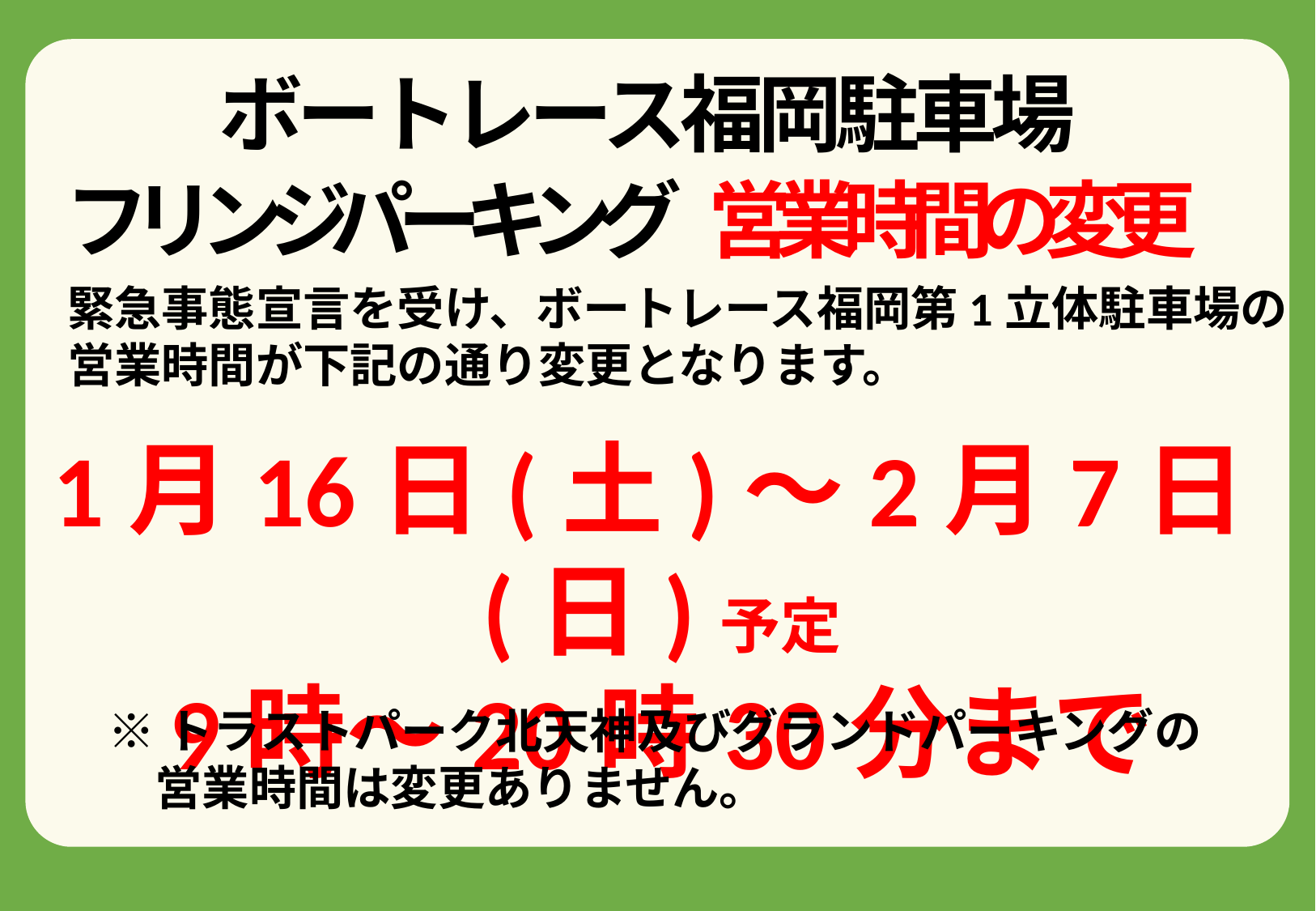

ボートレース福岡駐車場
フリンジパーキング           営業時間の変更
緊急事態宣言を受け、ボートレース福岡第1立体駐車場の
営業時間が下記の通り変更となります。
1月16日(土)～2月7日(日)予定
9時～20時30分まで
※トラストパーク北天神及びグランドパーキングの
　営業時間は変更ありません。